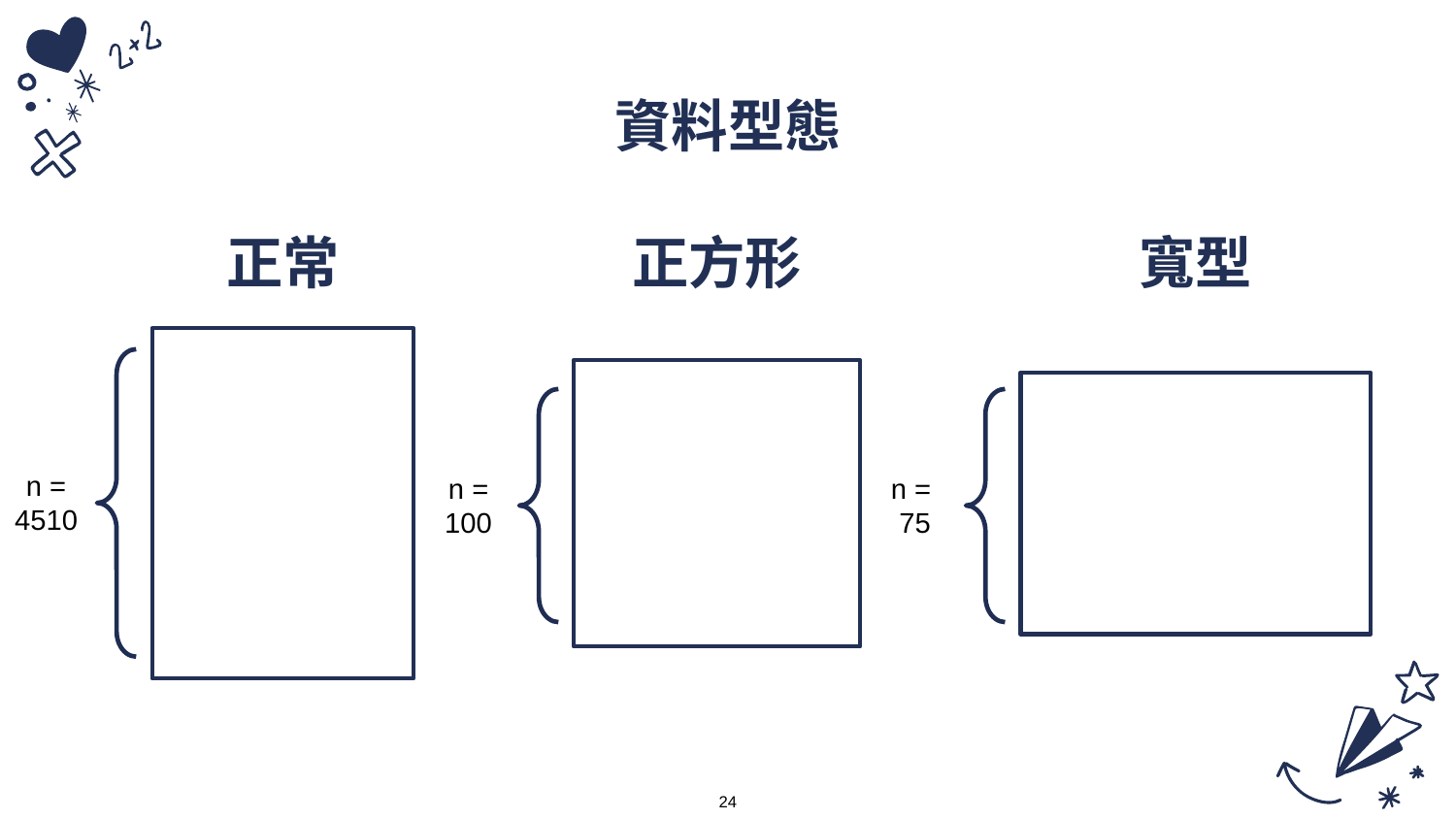

# 資料型態
正常
正方形
寬型

n =
4510
n =
100
n =
75
24